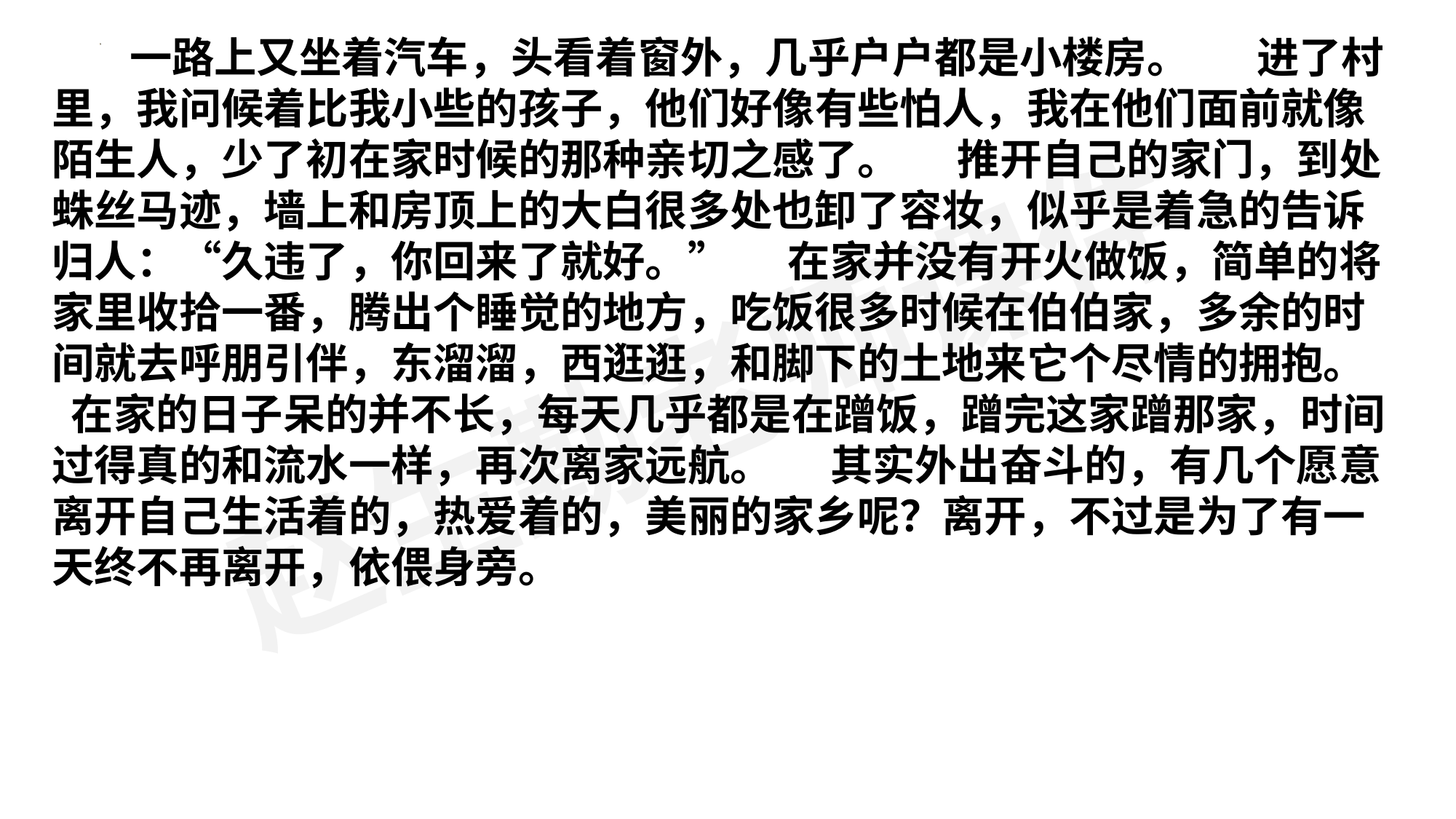

一路上又坐着汽车，头看着窗外，几乎户户都是小楼房。       进了村里，我问候着比我小些的孩子，他们好像有些怕人，我在他们面前就像陌生人，少了初在家时候的那种亲切之感了。      推开自己的家门，到处蛛丝马迹，墙上和房顶上的大白很多处也卸了容妆，似乎是着急的告诉归人：“久违了，你回来了就好。”      在家并没有开火做饭，简单的将家里收拾一番，腾出个睡觉的地方，吃饭很多时候在伯伯家，多余的时间就去呼朋引伴，东溜溜，西逛逛，和脚下的土地来它个尽情的拥抱。      在家的日子呆的并不长，每天几乎都是在蹭饭，蹭完这家蹭那家，时间过得真的和流水一样，再次离家远航。      其实外出奋斗的，有几个愿意离开自己生活着的，热爱着的，美丽的家乡呢？离开，不过是为了有一天终不再离开，依偎身旁。